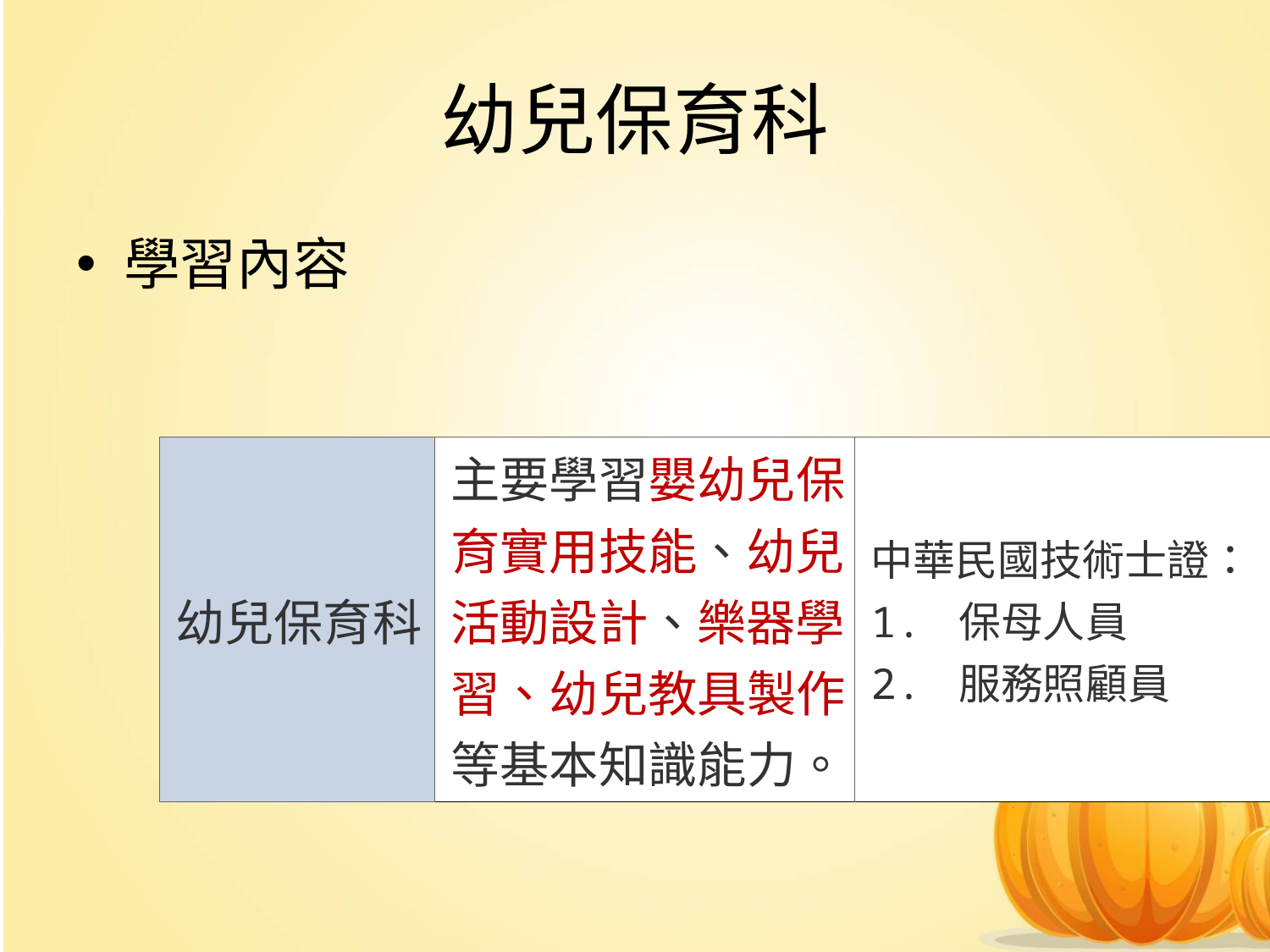

# 幼兒保育科
學習內容

| 幼兒保育科 | 主要學習嬰幼兒保育實用技能、幼兒活動設計、樂器學習、幼兒教具製作等基本知識能力。 | 中華民國技術士證： 1. 保母人員 2. 服務照顧員 |
| --- | --- | --- |